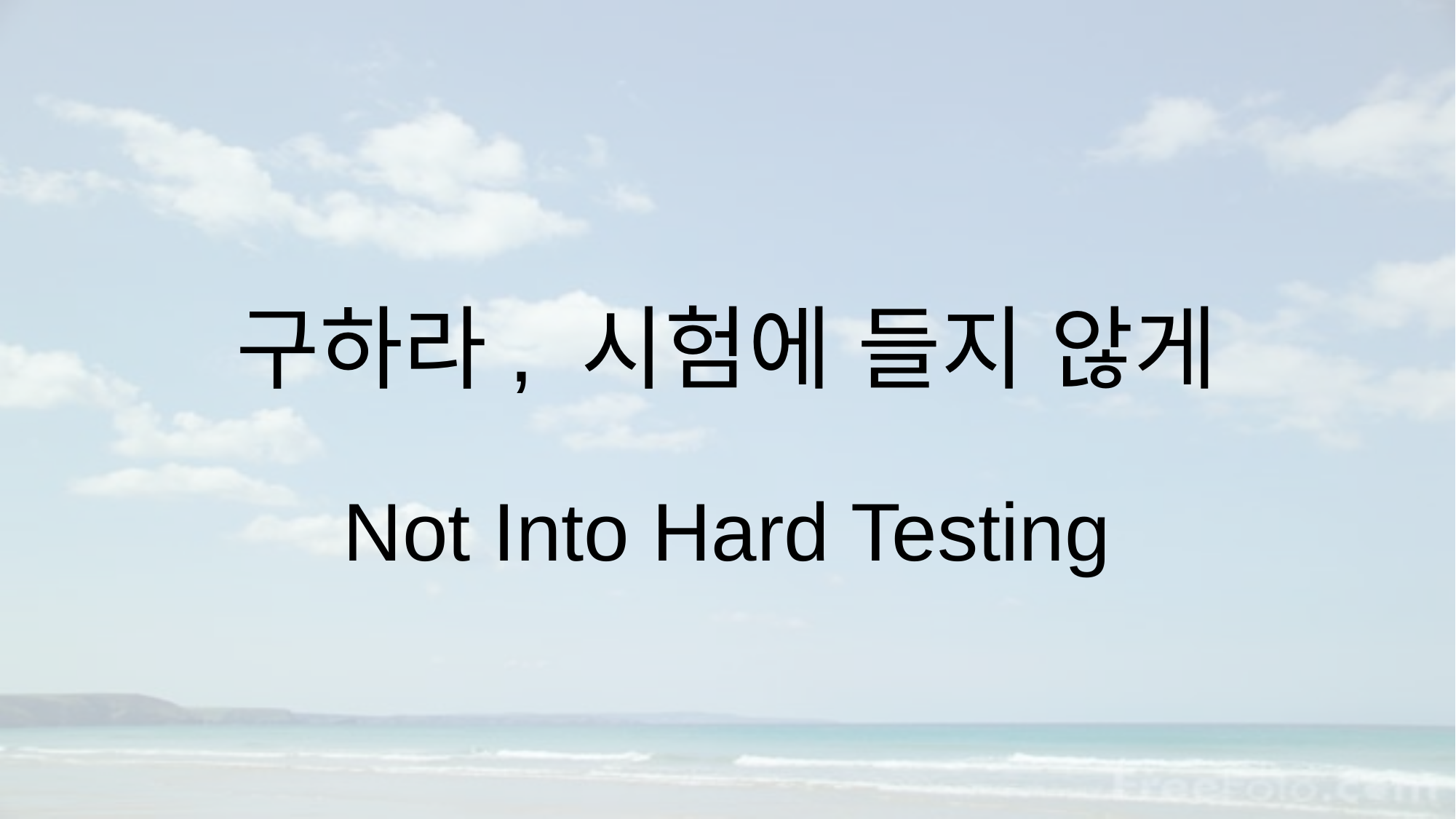

# 구하라, 시험에 들지 않게 Not Into Hard Testing